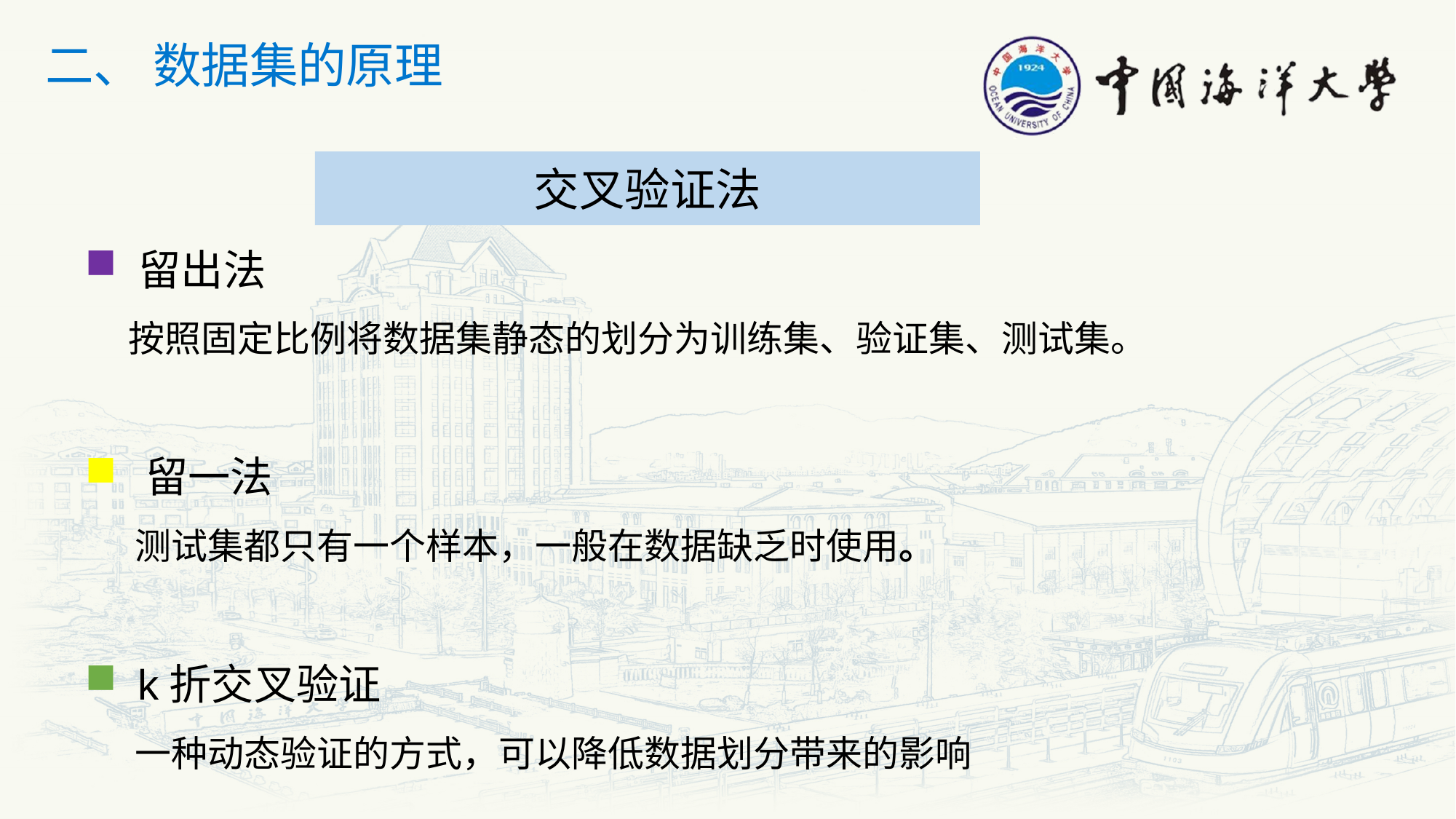

二、 数据集的原理
交叉验证法
 留出法
      按照固定比例将数据集静态的划分为训练集、验证集、测试集。

 留一法
     测试集都只有一个样本，一般在数据缺乏时使用。

 k折交叉验证
     一种动态验证的方式，可以降低数据划分带来的影响